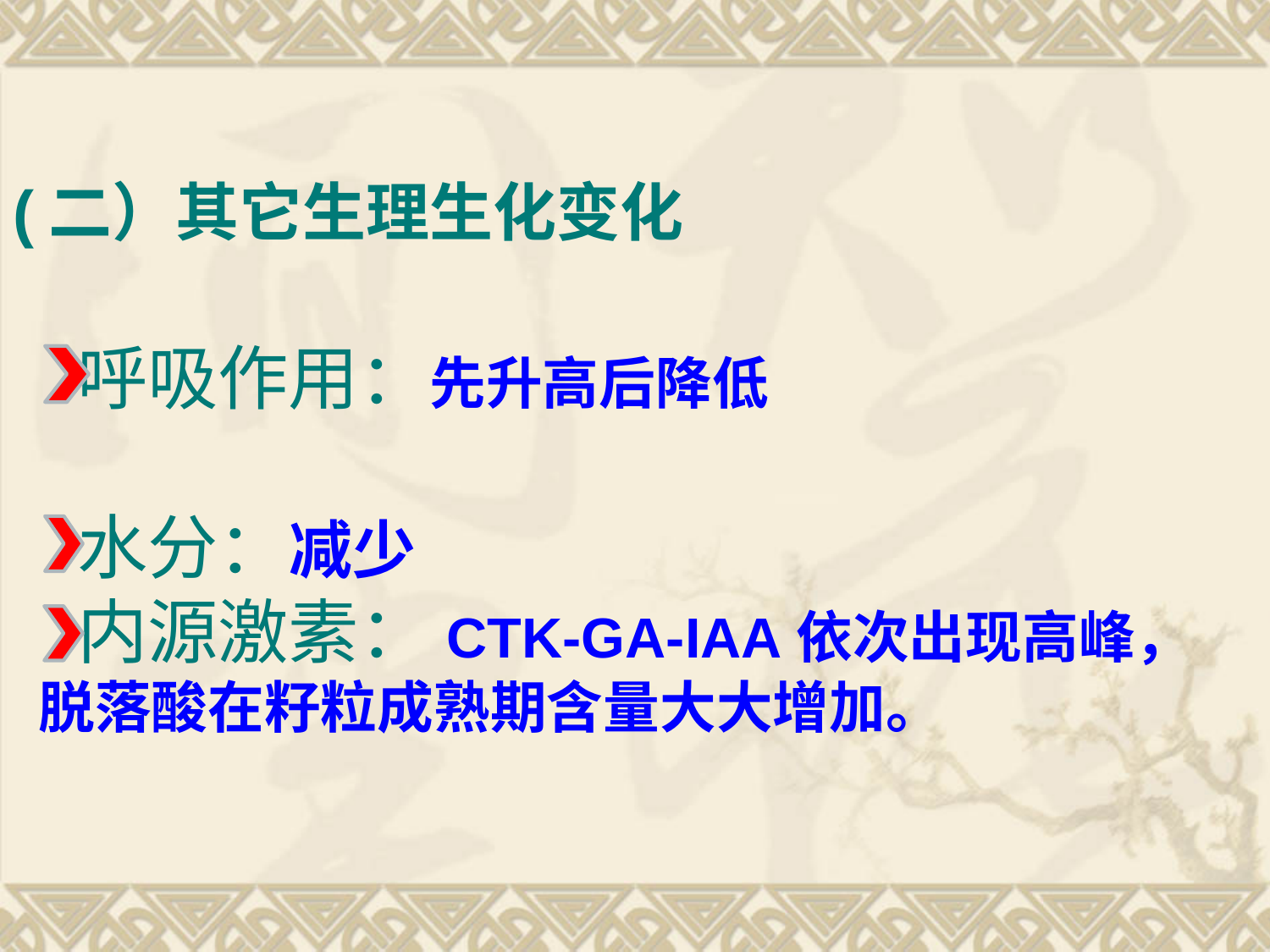

(二）其它生理生化变化

   呼吸作用：先升高后降低

   水分：减少
   内源激素：CTK-GA-IAA依次出现高峰，   脱落酸在籽粒成熟期含量大大增加。

7